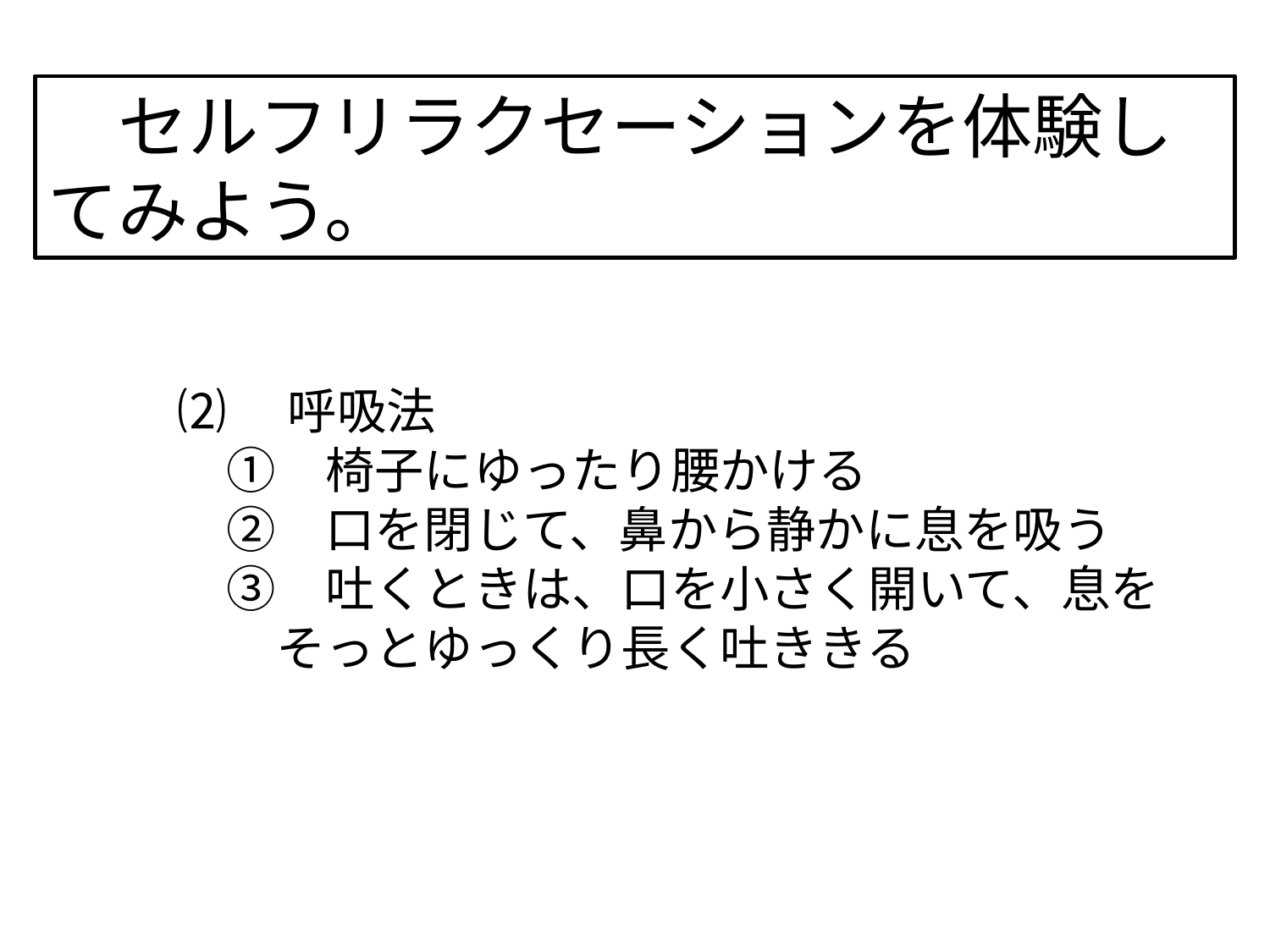

セルフリラクセーションを体験してみよう。
⑵　呼吸法
　①　椅子にゆったり腰かける
　②　口を閉じて、鼻から静かに息を吸う
　③　吐くときは、口を小さく開いて、息を
　　そっとゆっくり長く吐ききる